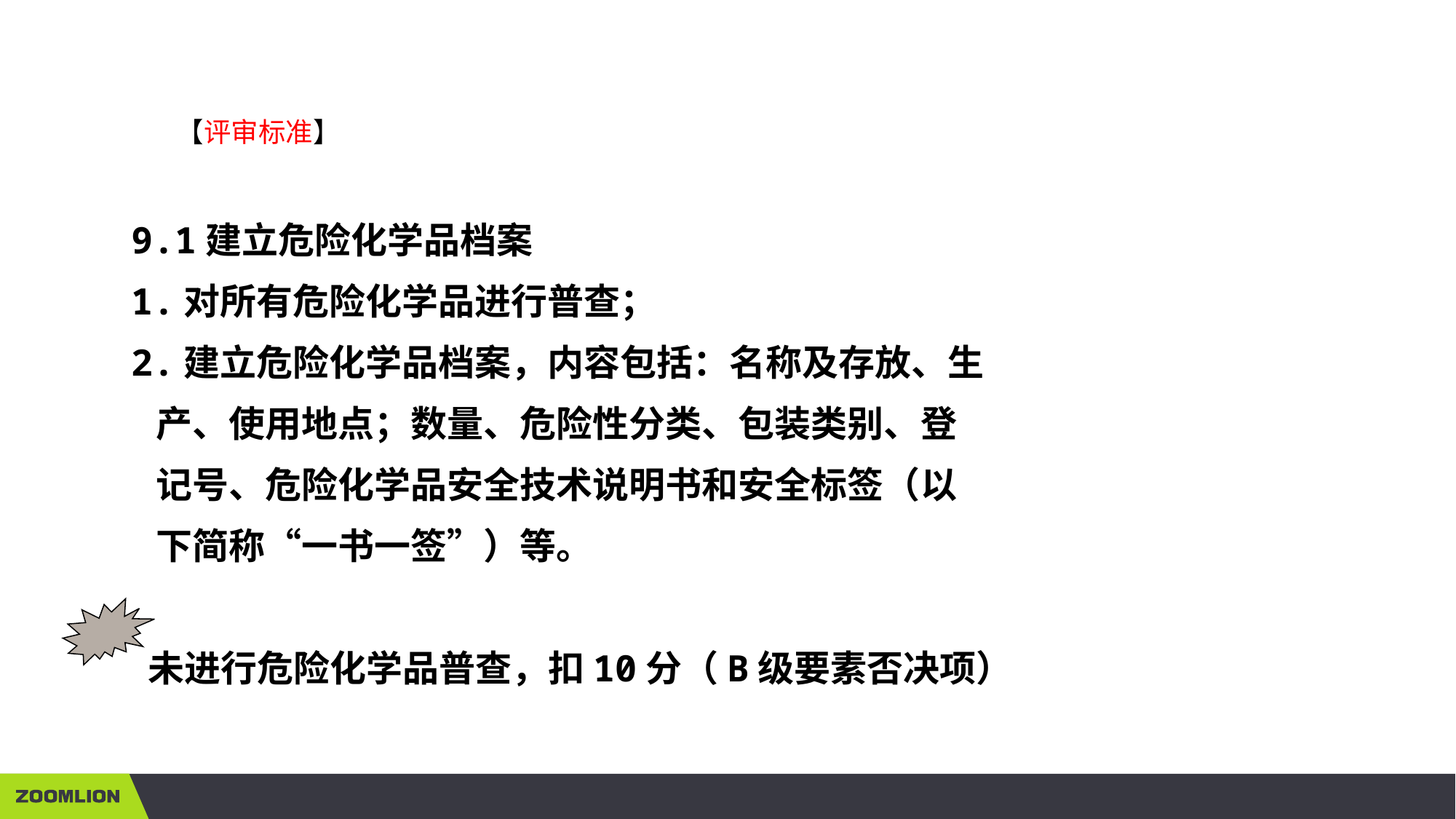

【评审标准】
9.1建立危险化学品档案
1.对所有危险化学品进行普查；
2.建立危险化学品档案，内容包括：名称及存放、生
  产、使用地点；数量、危险性分类、包装类别、登
  记号、危险化学品安全技术说明书和安全标签（以
  下简称“一书一签”）等。

 未进行危险化学品普查，扣10分（B级要素否决项）